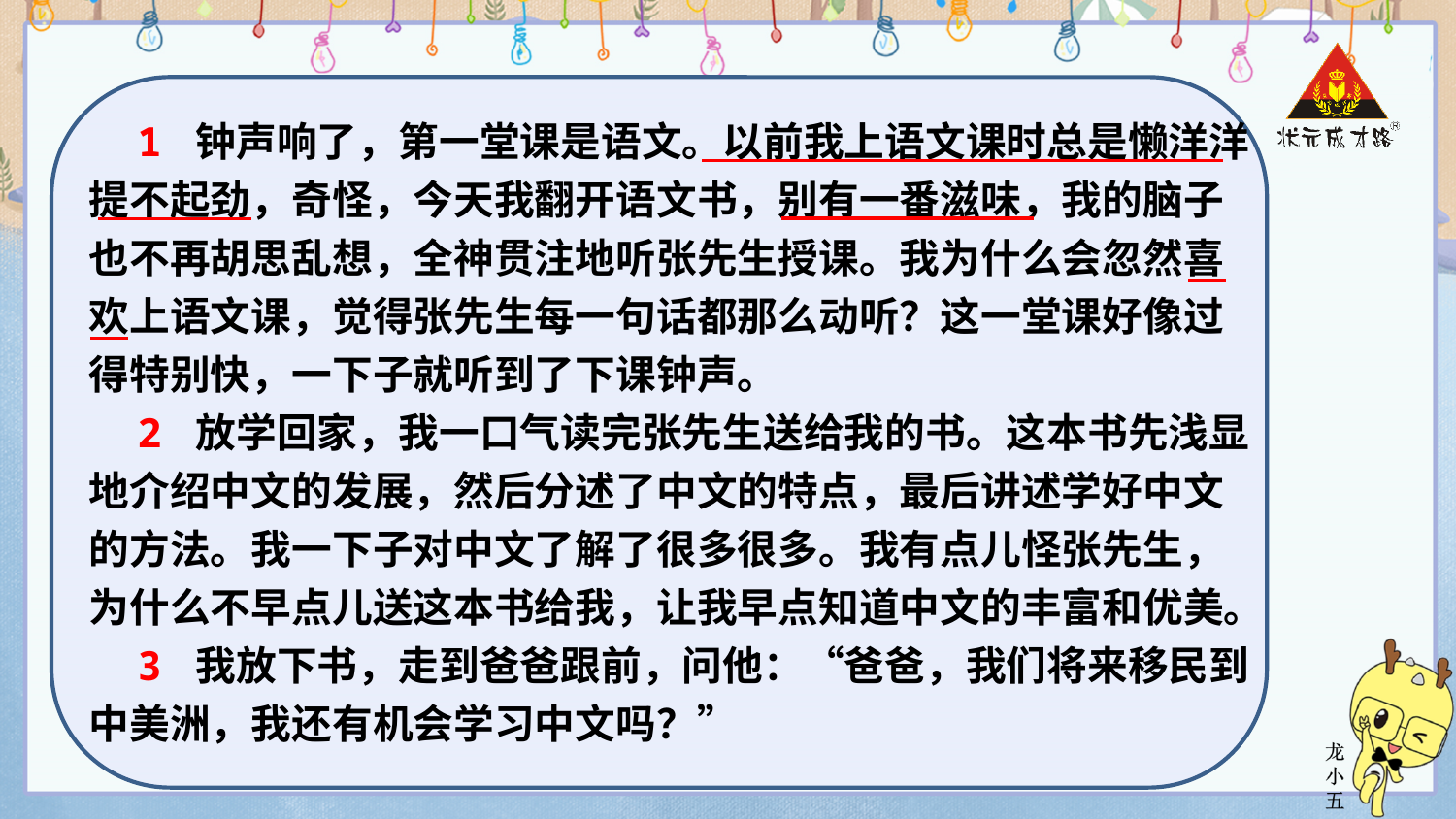

1 钟声响了，第一堂课是语文。以前我上语文课时总是懒洋洋提不起劲，奇怪，今天我翻开语文书，别有一番滋味，我的脑子也不再胡思乱想，全神贯注地听张先生授课。我为什么会忽然喜欢上语文课，觉得张先生每一句话都那么动听？这一堂课好像过得特别快，一下子就听到了下课钟声。
  2 放学回家，我一口气读完张先生送给我的书。这本书先浅显地介绍中文的发展，然后分述了中文的特点，最后讲述学好中文的方法。我一下子对中文了解了很多很多。我有点儿怪张先生，为什么不早点儿送这本书给我，让我早点知道中文的丰富和优美。
  3 我放下书，走到爸爸跟前，问他：“爸爸，我们将来移民到中美洲，我还有机会学习中文吗？”